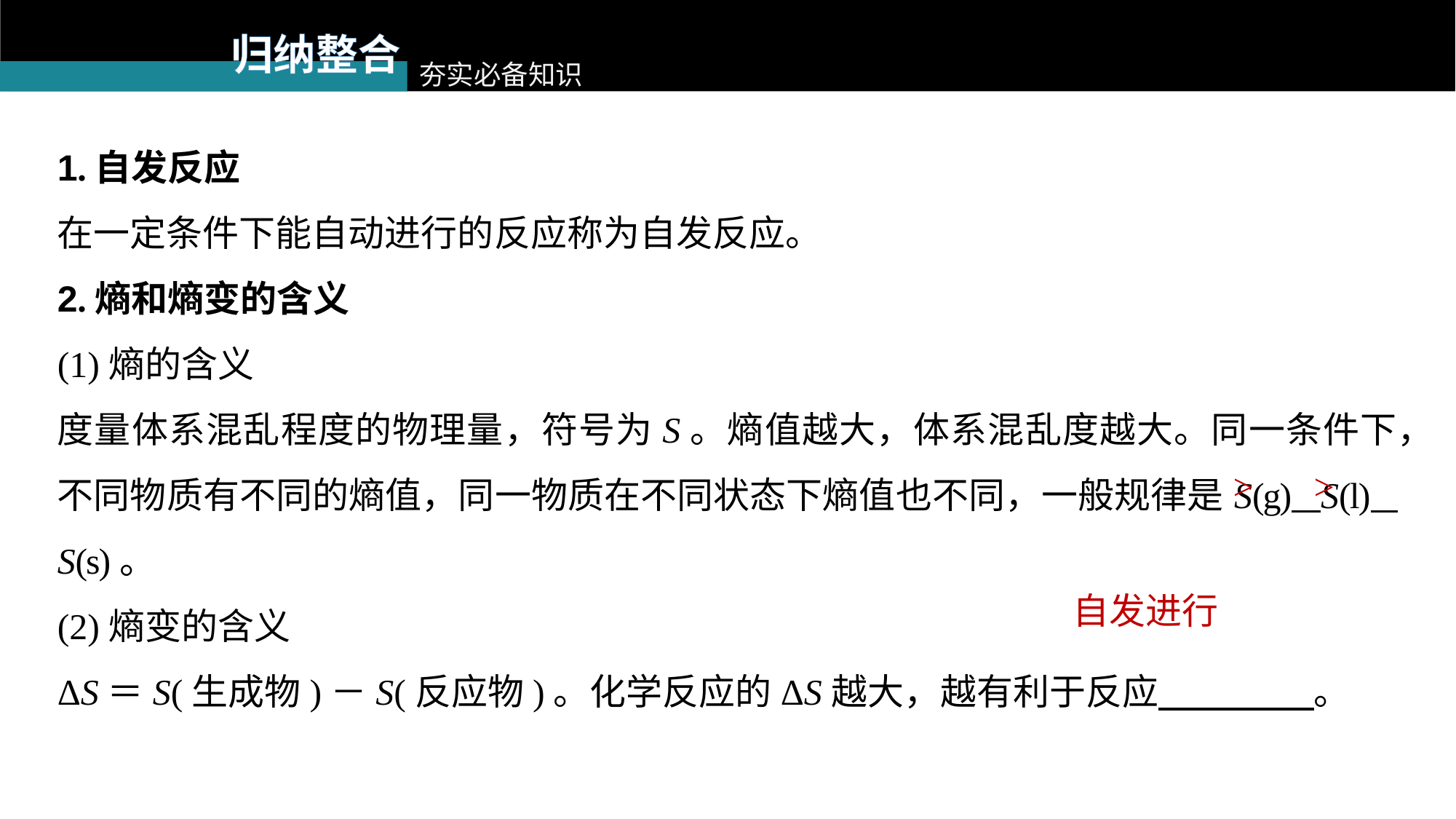

归纳整合
夯实必备知识

1.自发反应
在一定条件下能自动进行的反应称为自发反应。
2.熵和熵变的含义
(1)熵的含义
度量体系混乱程度的物理量，符号为S。熵值越大，体系混乱度越大。同一条件下，不同物质有不同的熵值，同一物质在不同状态下熵值也不同，一般规律是S(g)   S(l)    S(s)。
(2)熵变的含义
ΔS＝S(生成物)－S(反应物)。化学反应的ΔS越大，越有利于反应                   。
>
>
自发进行